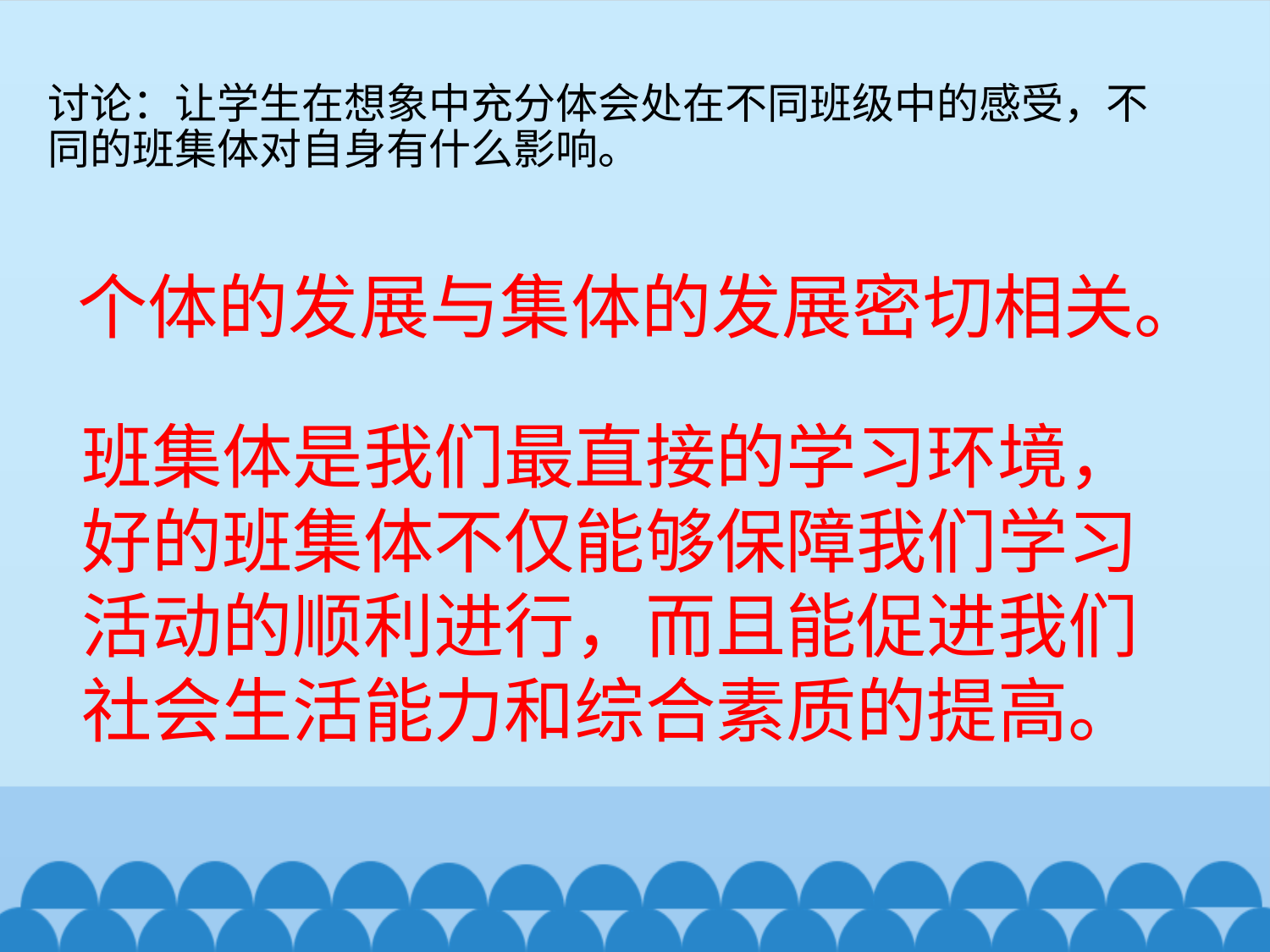

讨论：让学生在想象中充分体会处在不同班级中的感受，不同的班集体对自身有什么影响。

个体的发展与集体的发展密切相关。
班集体是我们最直接的学习环境，好的班集体不仅能够保障我们学习活动的顺利进行，而且能促进我们社会生活能力和综合素质的提高。